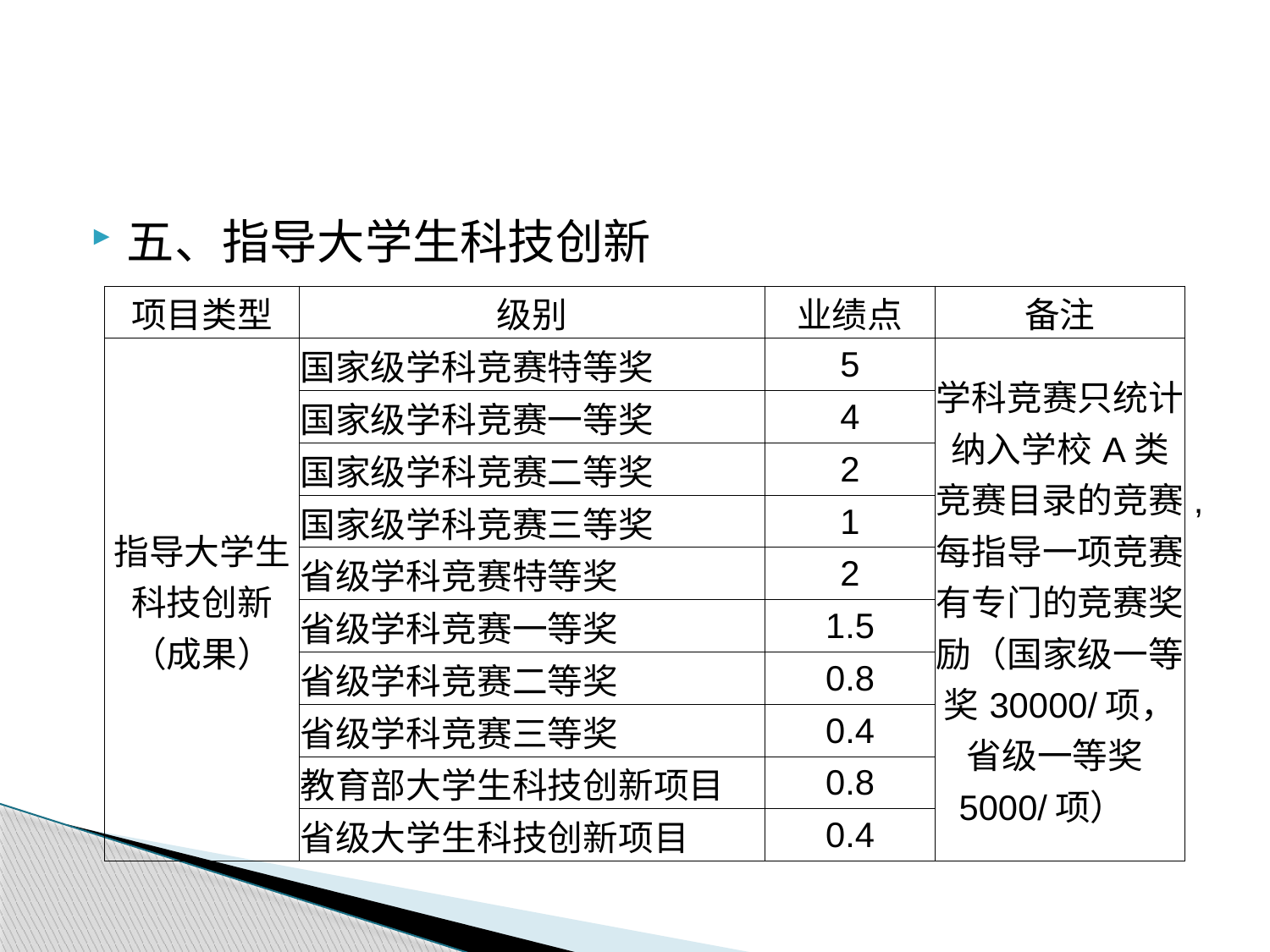

#
五、指导大学生科技创新
| 项目类型 | 级别 | 业绩点 | 备注 |
| --- | --- | --- | --- |
| 指导大学生科技创新（成果） | 国家级学科竞赛特等奖 | 5 | 学科竞赛只统计纳入学校A类竞赛目录的竞赛,每指导一项竞赛有专门的竞赛奖励（国家级一等奖30000/项，省级一等奖5000/项） |
|  | 国家级学科竞赛一等奖 | 4 |  |
|  | 国家级学科竞赛二等奖 | 2 |  |
|  | 国家级学科竞赛三等奖 | 1 |  |
|  | 省级学科竞赛特等奖 | 2 |  |
|  | 省级学科竞赛一等奖 | 1.5 |  |
|  | 省级学科竞赛二等奖 | 0.8 |  |
|  | 省级学科竞赛三等奖 | 0.4 |  |
|  | 教育部大学生科技创新项目 | 0.8 |  |
|  | 省级大学生科技创新项目 | 0.4 |  |